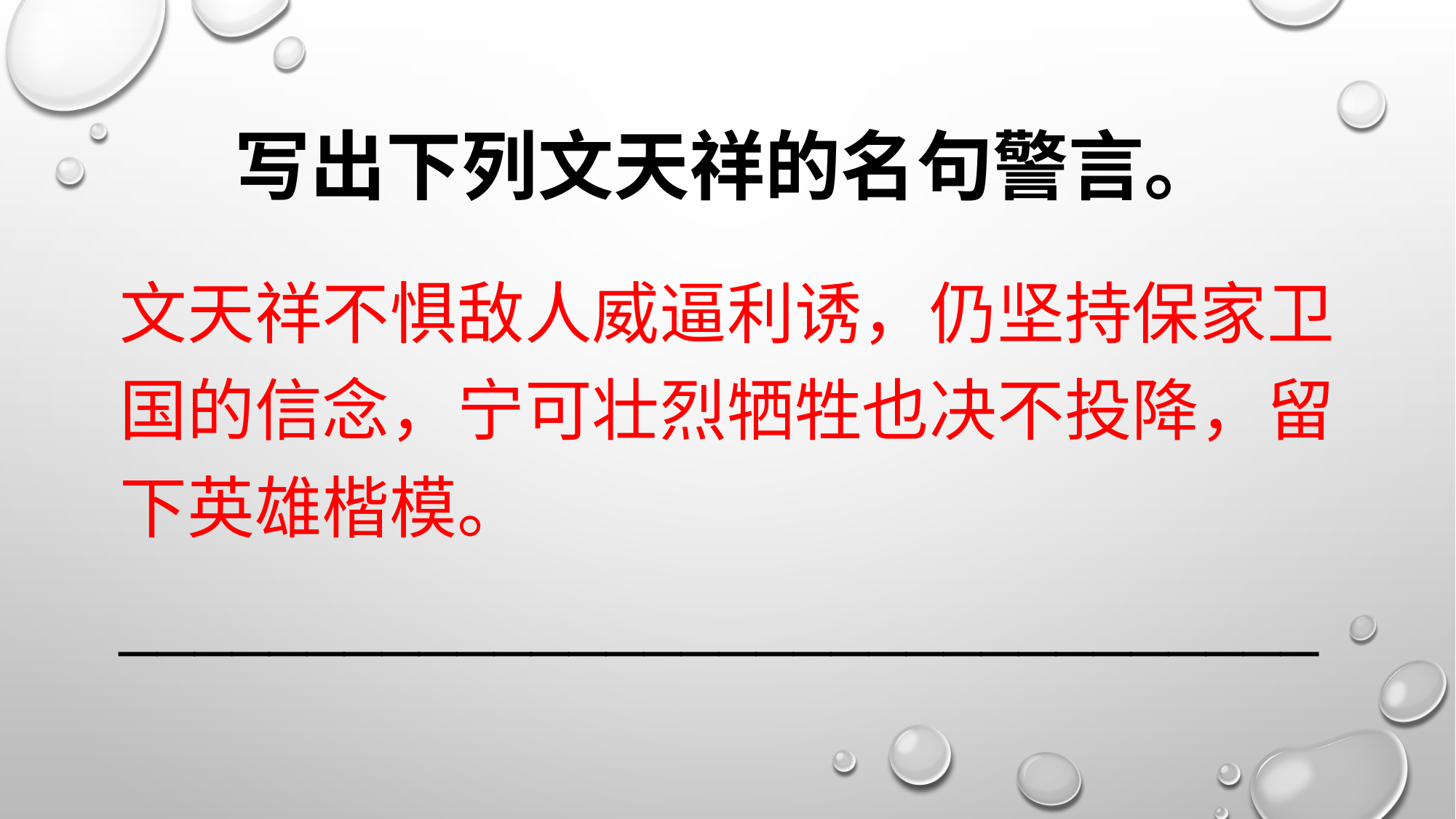

# 写出下列文天祥的名句警言。
文天祥不惧敌人威逼利诱，仍坚持保家卫国的信念，宁可壮烈牺牲也决不投降，留下英雄楷模。
________________________________